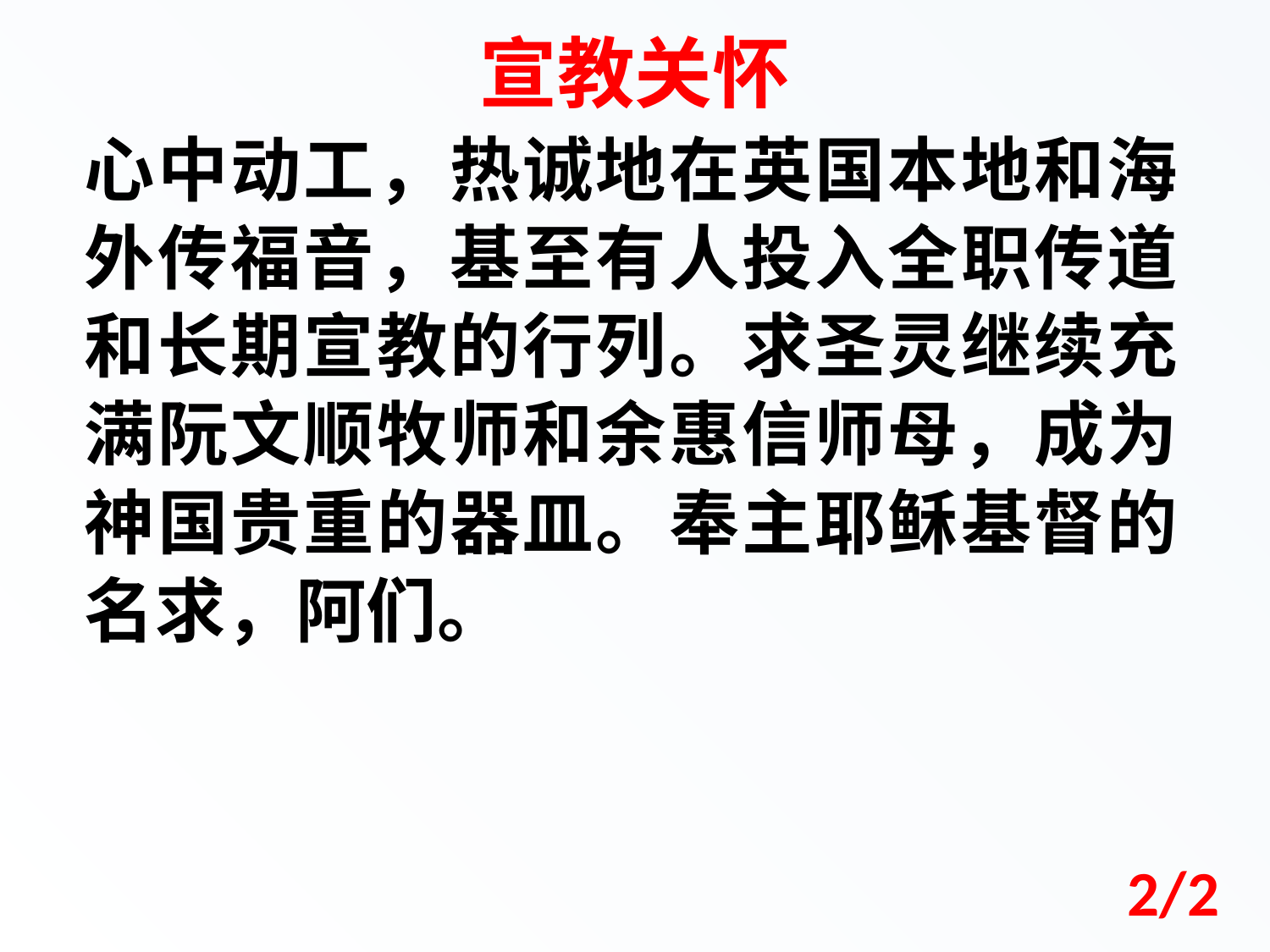

宣教关怀
心中动工，热诚地在英国本地和海外传福音，基至有人投入全职传道和长期宣教的行列。求圣灵继续充满阮文顺牧师和余惠信师母，成为神国贵重的器皿。奉主耶稣基督的名求，阿们。
2/2